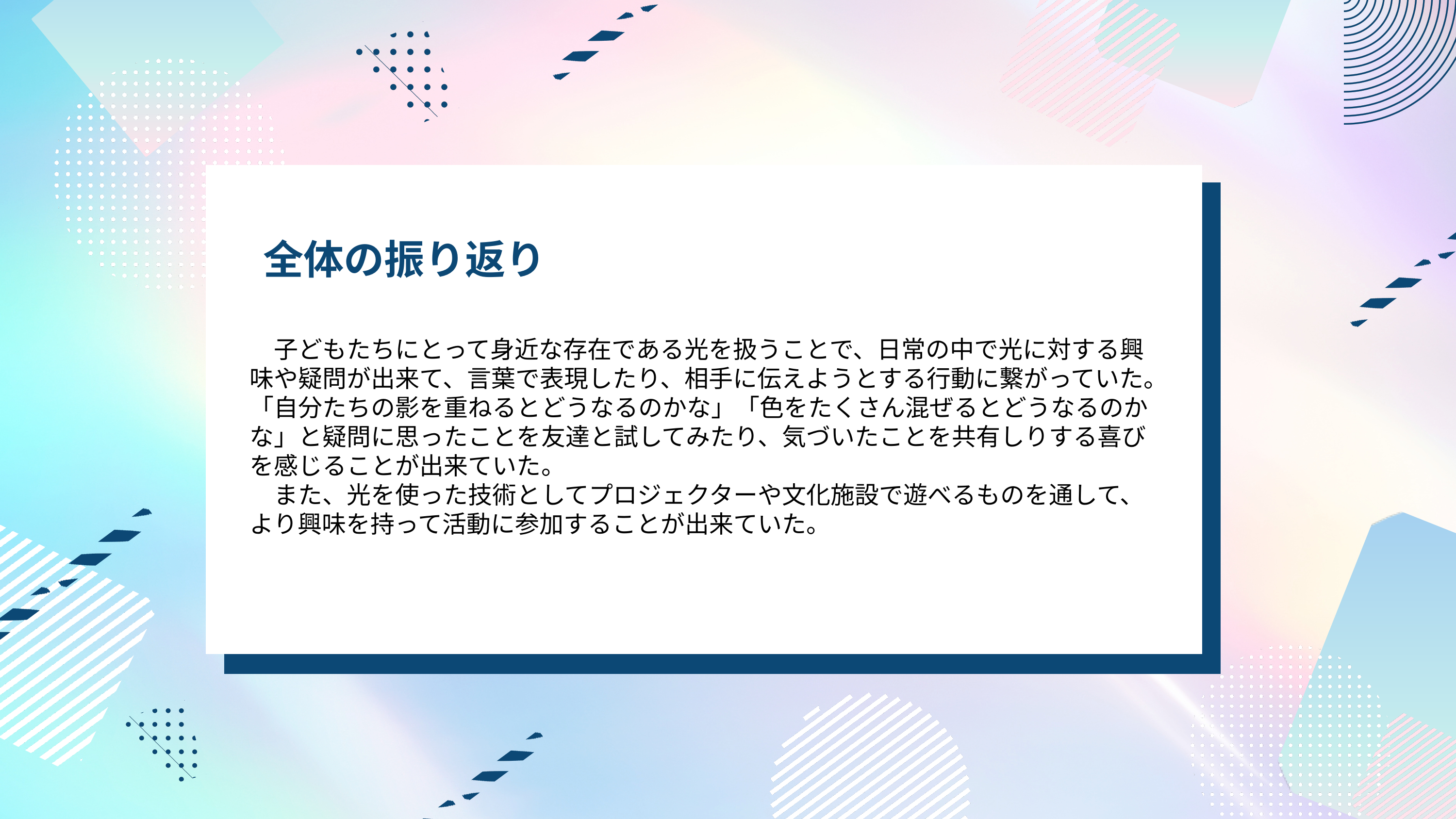

全体の振り返り
　子どもたちにとって身近な存在である光を扱うことで、日常の中で光に対する興味や疑問が出来て、言葉で表現したり、相手に伝えようとする行動に繋がっていた。「自分たちの影を重ねるとどうなるのかな」「色をたくさん混ぜるとどうなるのかな」と疑問に思ったことを友達と試してみたり、気づいたことを共有しりする喜びを感じることが出来ていた。
　また、光を使った技術としてプロジェクターや文化施設で遊べるものを通して、より興味を持って活動に参加することが出来ていた。